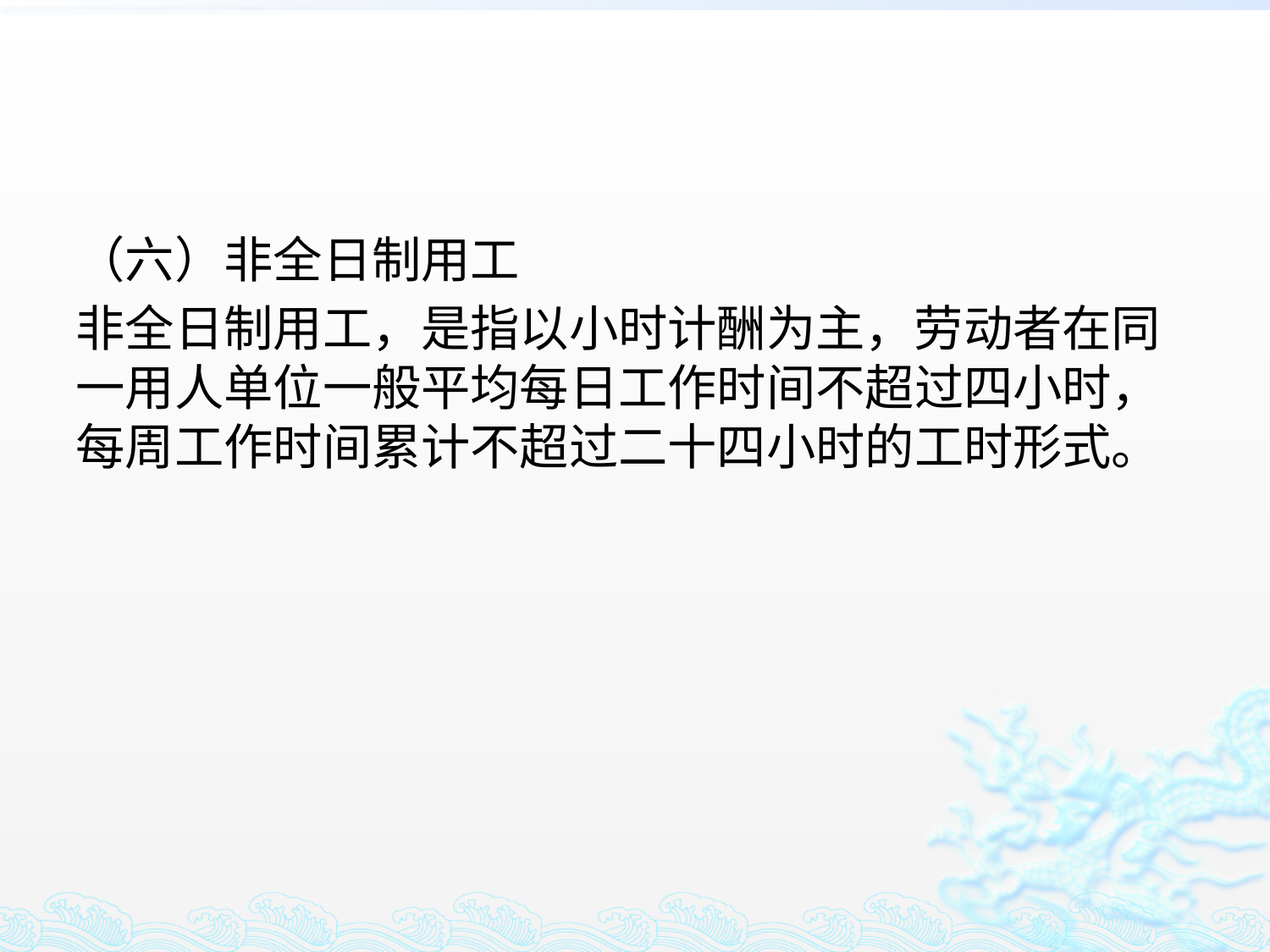

#
（六）非全日制用工
非全日制用工，是指以小时计酬为主，劳动者在同一用人单位一般平均每日工作时间不超过四小时，每周工作时间累计不超过二十四小时的工时形式。